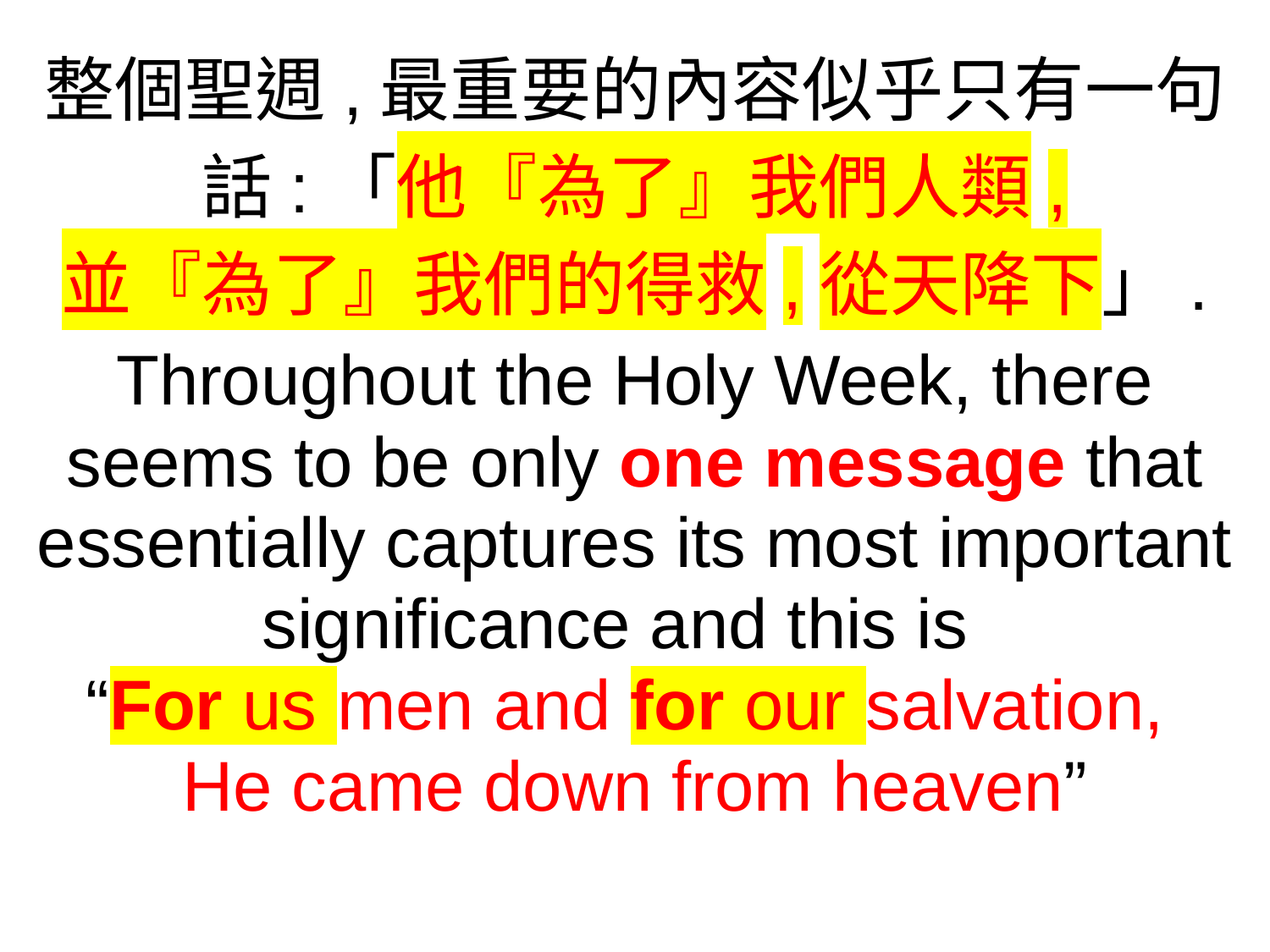

整個聖週,最重要的內容似乎只有一句話:「他『為了』我們人類,
並『為了』我們的得救,從天降下」.
Throughout the Holy Week, there seems to be only one message that essentially captures its most important significance and this is
“For us men and for our salvation,
He came down from heaven”